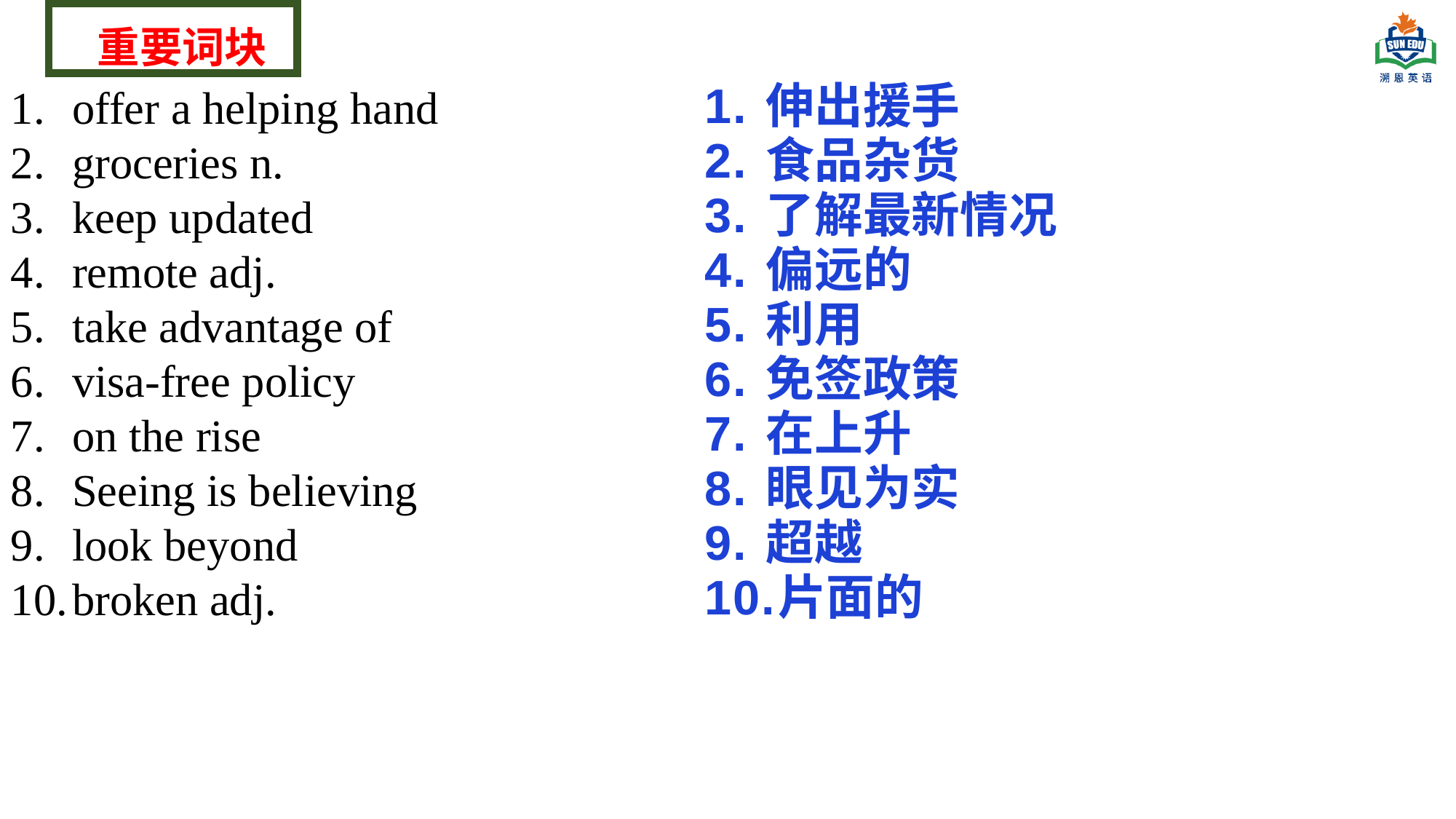

重要词块

offer a helping hand
groceries n.
keep updated
remote adj.
take advantage of
visa-free policy
on the rise
Seeing is believing
look beyond
broken adj.
伸出援手
食品杂货
了解最新情况
偏远的
利用
免签政策
在上升
眼见为实
超越
片面的